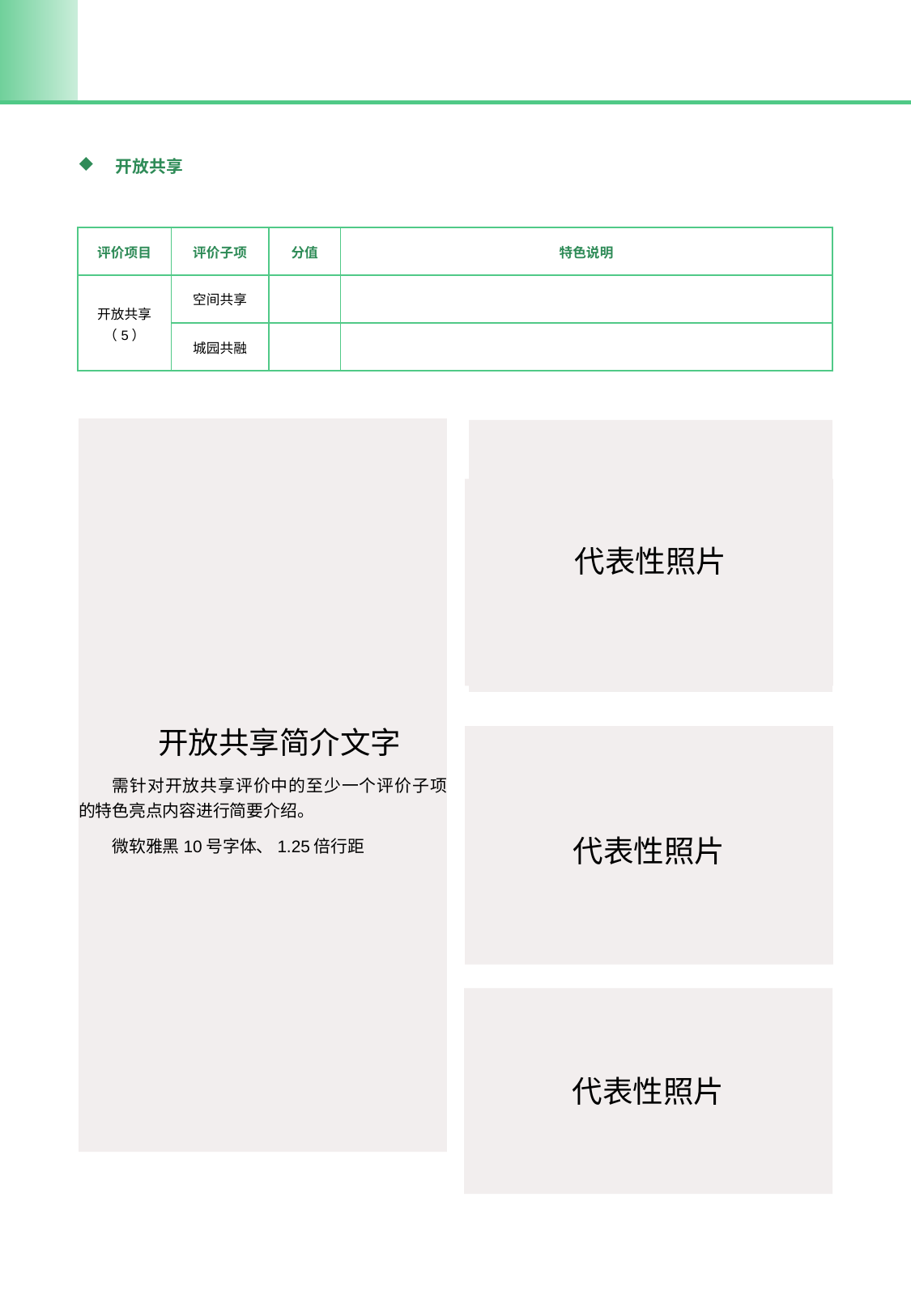

开放共享
| 评价项目 | 评价子项 | 分值 | 特色说明 |
| --- | --- | --- | --- |
| 开放共享 （5） | 空间共享 |  |  |
|  | 城园共融 |  |  |
开放共享简介文字
需针对开放共享评价中的至少一个评价子项的特色亮点内容进行简要介绍。
微软雅黑10号字体、1.25倍行距
代表性照片
示范代表性照片
代表性照片
代表性照片